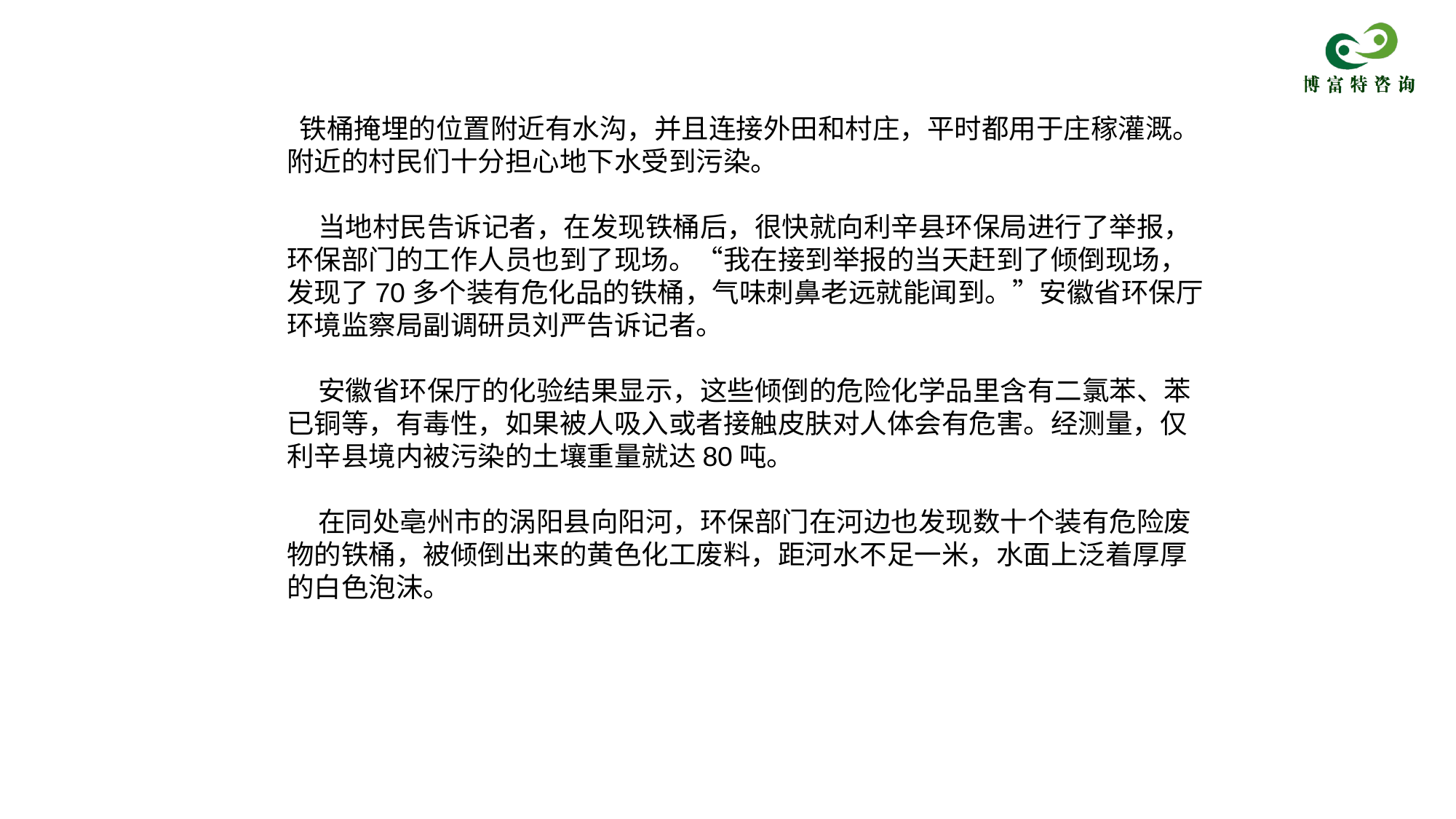

铁桶掩埋的位置附近有水沟，并且连接外田和村庄，平时都用于庄稼灌溉。附近的村民们十分担心地下水受到污染。

    当地村民告诉记者，在发现铁桶后，很快就向利辛县环保局进行了举报，环保部门的工作人员也到了现场。“我在接到举报的当天赶到了倾倒现场，发现了70多个装有危化品的铁桶，气味刺鼻老远就能闻到。”安徽省环保厅环境监察局副调研员刘严告诉记者。

    安徽省环保厅的化验结果显示，这些倾倒的危险化学品里含有二氯苯、苯已铜等，有毒性，如果被人吸入或者接触皮肤对人体会有危害。经测量，仅利辛县境内被污染的土壤重量就达80吨。

    在同处亳州市的涡阳县向阳河，环保部门在河边也发现数十个装有危险废物的铁桶，被倾倒出来的黄色化工废料，距河水不足一米，水面上泛着厚厚的白色泡沫。